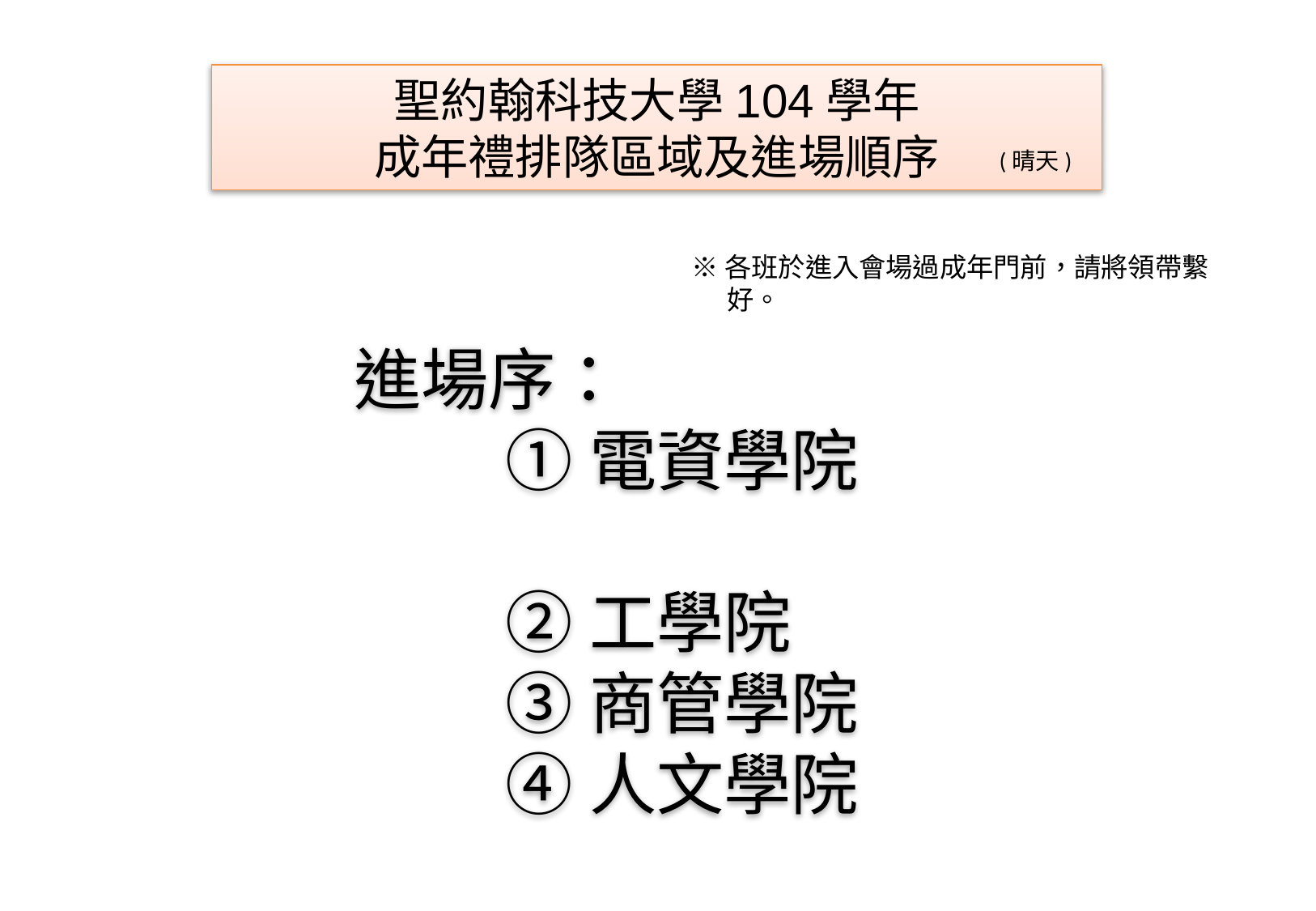

聖約翰科技大學104學年
成年禮排隊區域及進場順序
(晴天)
※各班於進入會場過成年門前，請將領帶繫好。
進場序：
          ①電資學院
          ②工學院
          ③商管學院
          ④人文學院